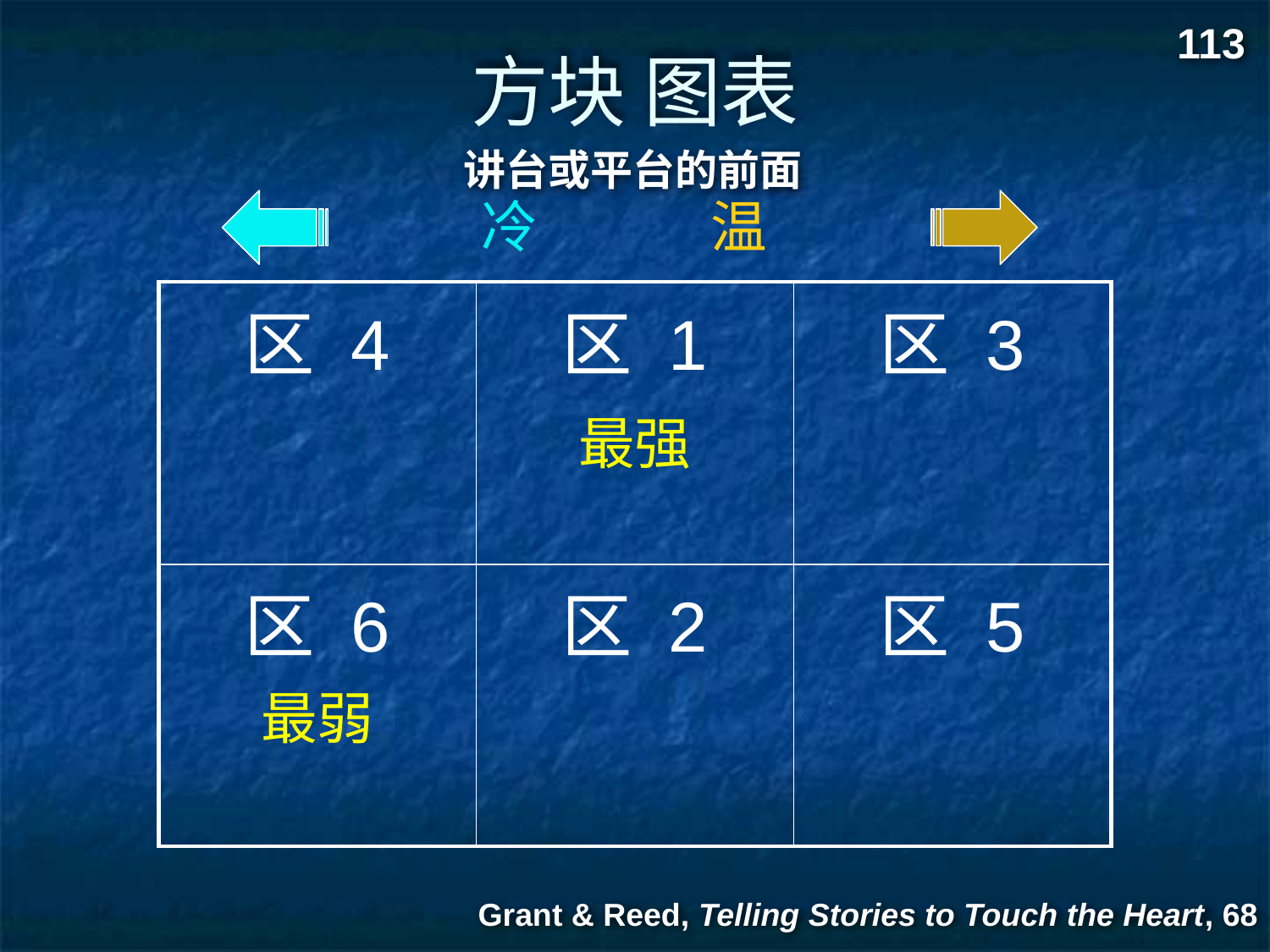

113
# 方块 图表
讲台或平台的前面
冷
温

| 区 4 | 区 1 | 区 3 |
| --- | --- | --- |
| 区 6 | 区 2 | 区 5 |
最强

最弱
Grant & Reed, Telling Stories to Touch the Heart, 68